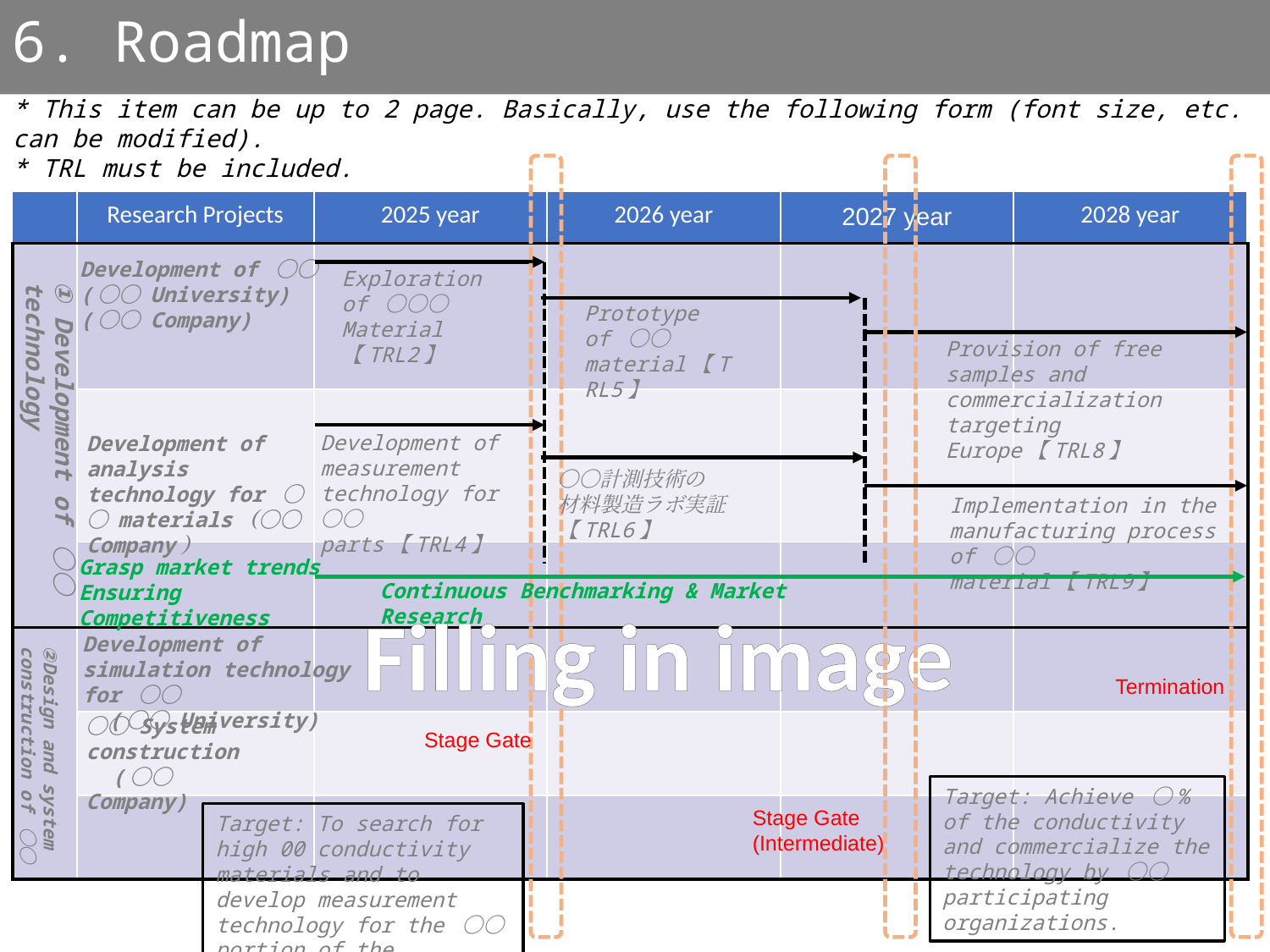

6. Roadmap
* This item can be up to 2 page. Basically, use the following form (font size, etc. can be modified).
* TRL must be included.

|  | Research Projects | 2025 year | 2026 year | 2027 year | 2028 year |
| --- | --- | --- | --- | --- | --- |
|  |  |  |  |  |  |
|  |  |  |  |  |  |
|  |  |  |  |  |  |
|  |  |  |  |  |  |
|  |  |  |  |  |  |
|  |  |  |  |  |  |

Development of 〇〇
(〇〇 University)
(〇〇 Company)

Exploration of 〇〇〇Material
【TRL2】
① Development of 〇〇 technology
Prototype of 〇〇 material【TRL5】
Provision of free samples and commercialization targeting Europe【TRL8】
Development of measurement technology for 〇〇 parts【TRL4】
Development of analysis technology for 〇〇 materials（〇〇 Company）
〇〇計測技術の
材料製造ラボ実証【TRL6】
Implementation in the manufacturing process of 〇〇 material【TRL9】
Grasp market trends
Ensuring Competitiveness
Continuous Benchmarking & Market Research
Filling in image
Development of simulation technology for 〇〇
　(〇〇 University)

②Design and system construction of 〇〇
Termination
〇〇 System construction
　(〇〇 Company)
Stage Gate
Target: Achieve 〇% of the conductivity and commercialize the technology by 〇〇 participating organizations.
Stage Gate
(Intermediate)
Target: To search for high 00 conductivity materials and to develop measurement technology for the 〇〇 portion of the materials.
6